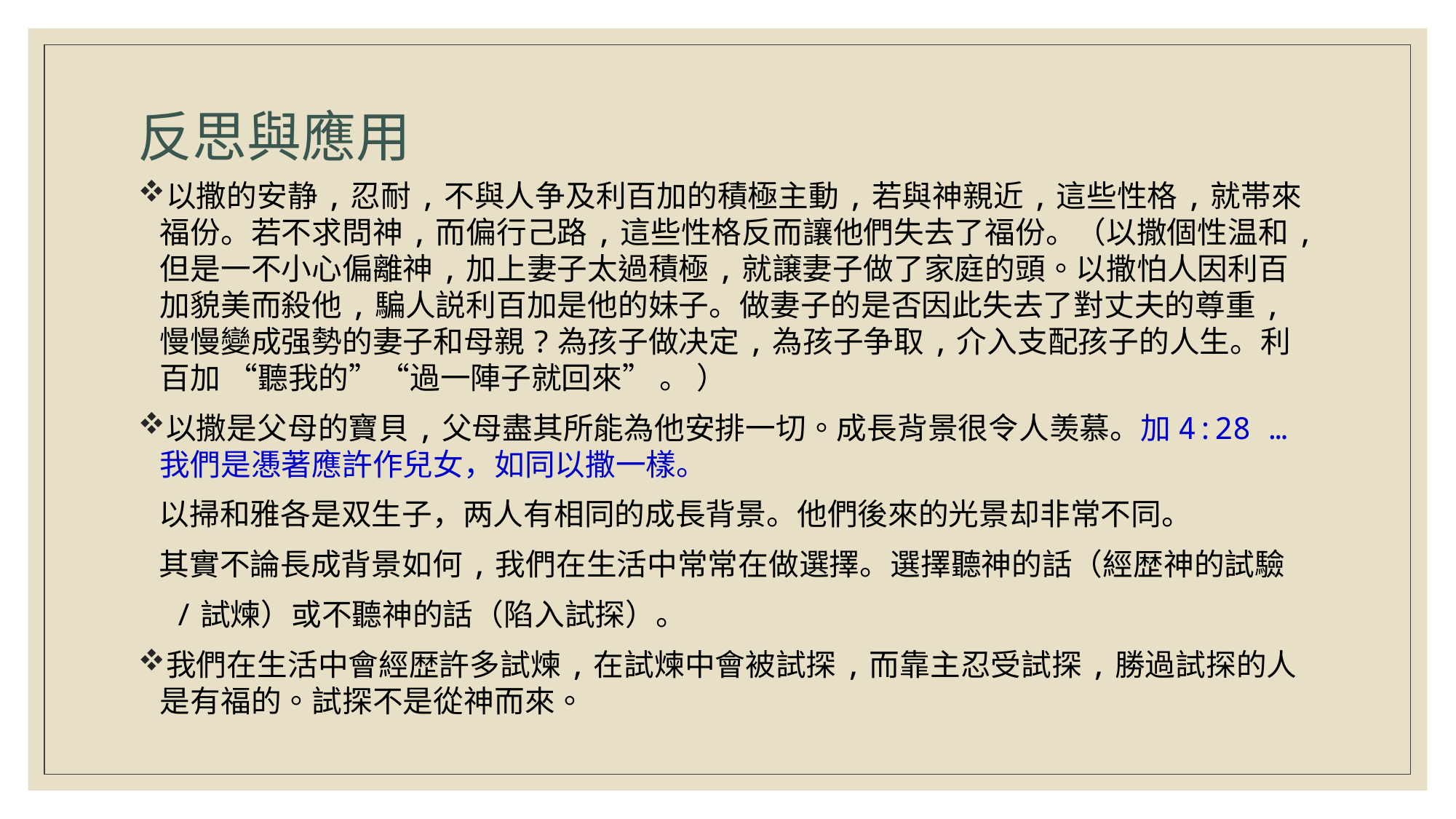

# 反思與應用
以撒的安静,忍耐,不與人争及利百加的積極主動,若與神親近,這些性格,就帯來福份。若不求問神,而偏行己路,這些性格反而讓他們失去了福份。（以撒個性温和,但是一不小心偏離神,加上妻子太過積極,就譲妻子做了家庭的頭。以撒怕人因利百加貌美而殺他,騙人説利百加是他的妹子。做妻子的是否因此失去了對丈夫的尊重,慢慢變成强勢的妻子和母親?為孩子做决定,為孩子争取,介入支配孩子的人生。利百加 “聽我的”“過一陣子就回來” 。 ）
以撒是父母的寶貝,父母盡其所能為他安排一切。成長背景很令人羡慕。加4:28 …我們是慿著應許作兒女，如同以撒一樣。
  以掃和雅各是双生子，两人有相同的成長背景。他們後來的光景却非常不同。
  其實不論長成背景如何,我們在生活中常常在做選擇。選擇聽神的話（經歴神的試驗
  /試煉）或不聽神的話（陷入試探）。
我們在生活中會經歴許多試煉,在試煉中會被試探,而靠主忍受試探,勝過試探的人是有福的。試探不是從神而來。